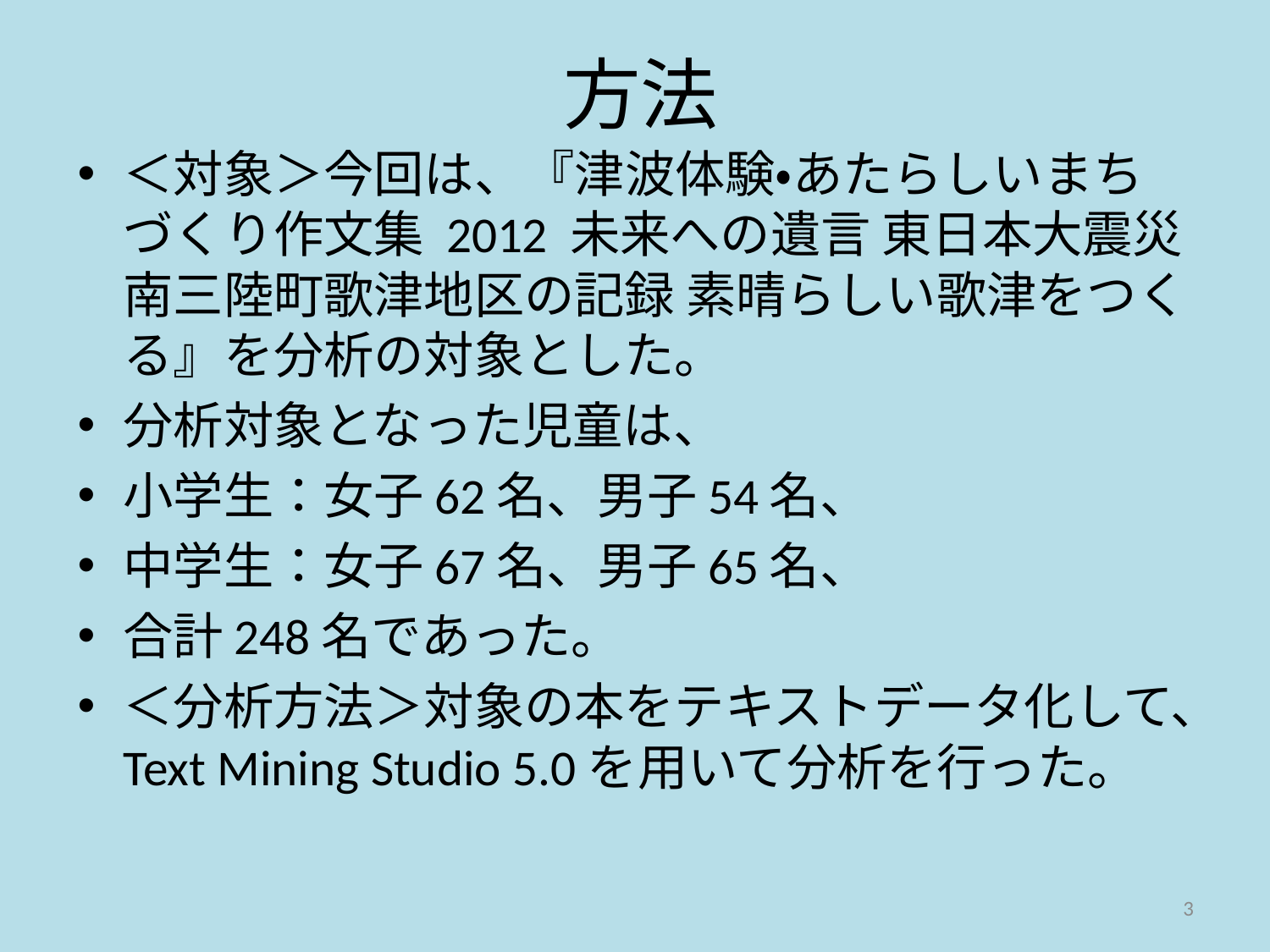

# 方法
＜対象＞今回は、『津波体験・あたらしいまちづくり作文集 2012 未来への遺言 東日本大震災南三陸町歌津地区の記録 素晴らしい歌津をつくる』を分析の対象とした。
分析対象となった児童は、
小学生：女子62名、男子54名、
中学生：女子67名、男子65名、
合計248名であった。
＜分析方法＞対象の本をテキストデータ化して、Text Mining Studio 5.0を用いて分析を行った。

3